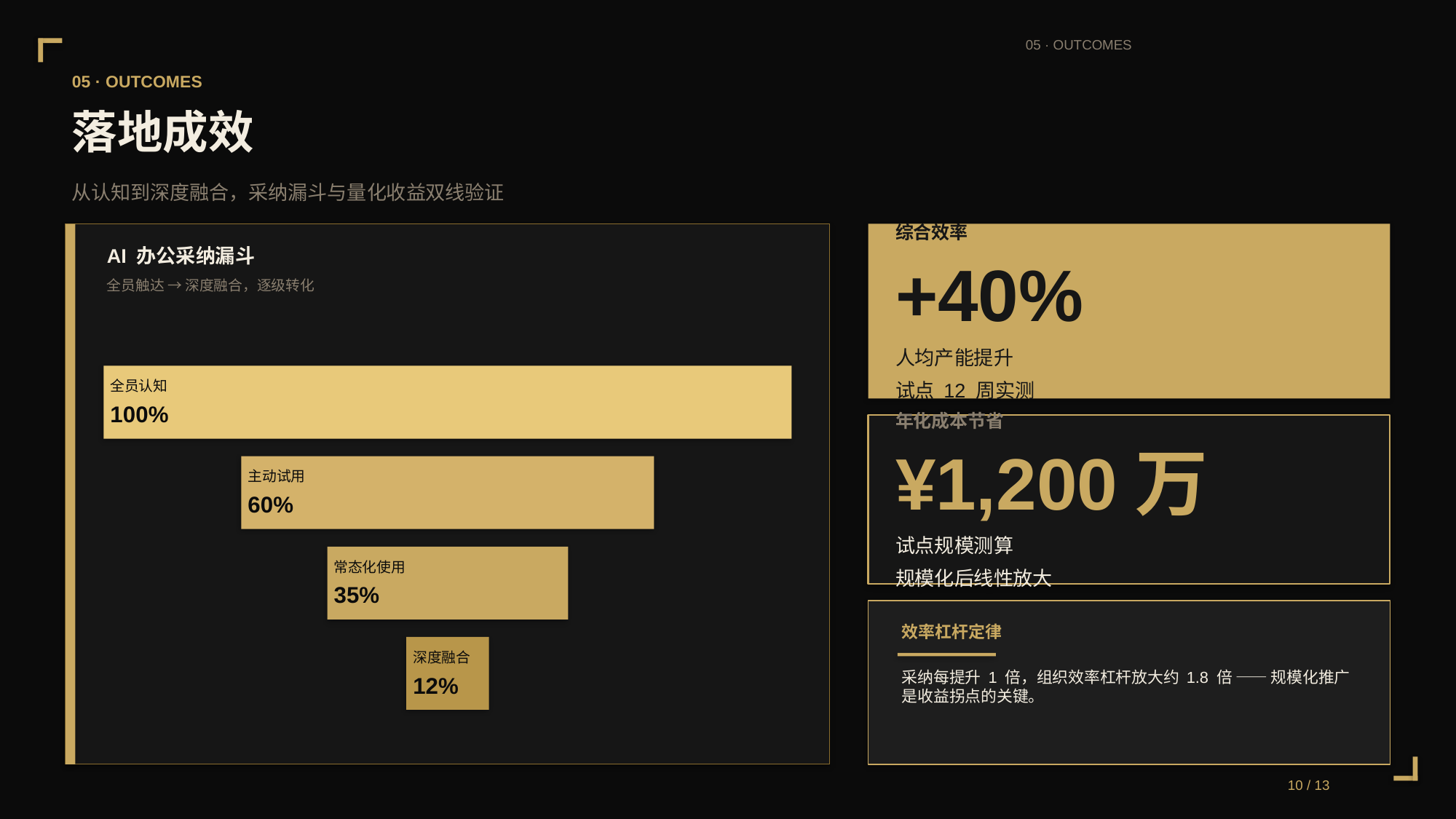

05 · OUTCOMES

05 · OUTCOMES
落地成效
从认知到深度融合，采纳漏斗与量化收益双线验证

综合效率
+40%
人均产能提升
试点 12 周实测
AI 办公采纳漏斗
全员触达 → 深度融合，逐级转化

全员认知
100%
年化成本节省
¥1,200万
试点规模测算
规模化后线性放大

主动试用
60%

常态化使用
35%

效率杠杆定律

深度融合

采纳每提升 1 倍，组织效率杠杆放大约 1.8 倍 —— 规模化推广是收益拐点的关键。
12%

10 / 13